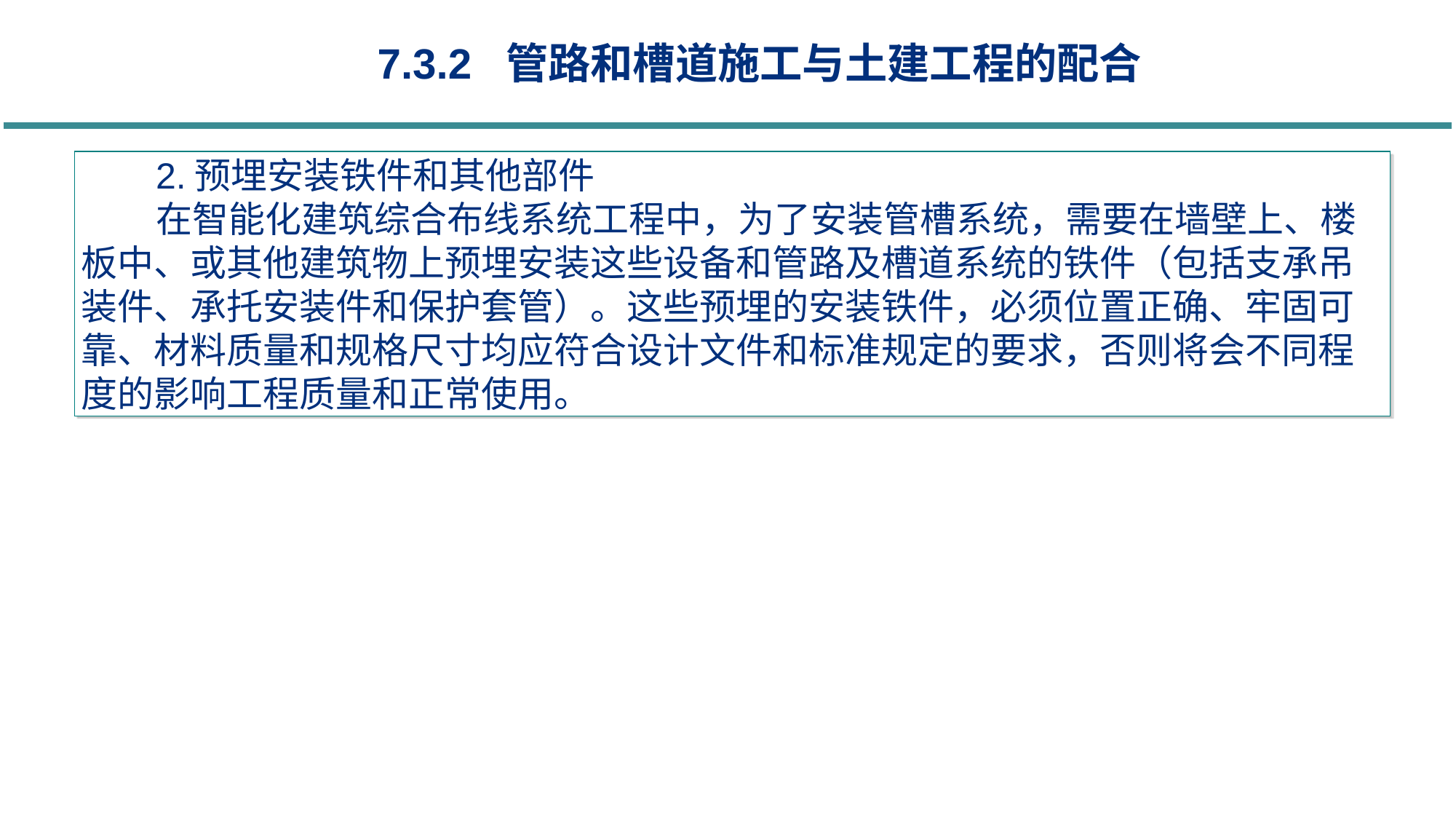

7.3.2  管路和槽道施工与土建工程的配合
2.预埋安装铁件和其他部件
在智能化建筑综合布线系统工程中，为了安装管槽系统，需要在墙壁上、楼板中、或其他建筑物上预埋安装这些设备和管路及槽道系统的铁件（包括支承吊装件、承托安装件和保护套管）。这些预埋的安装铁件，必须位置正确、牢固可靠、材料质量和规格尺寸均应符合设计文件和标准规定的要求，否则将会不同程度的影响工程质量和正常使用。